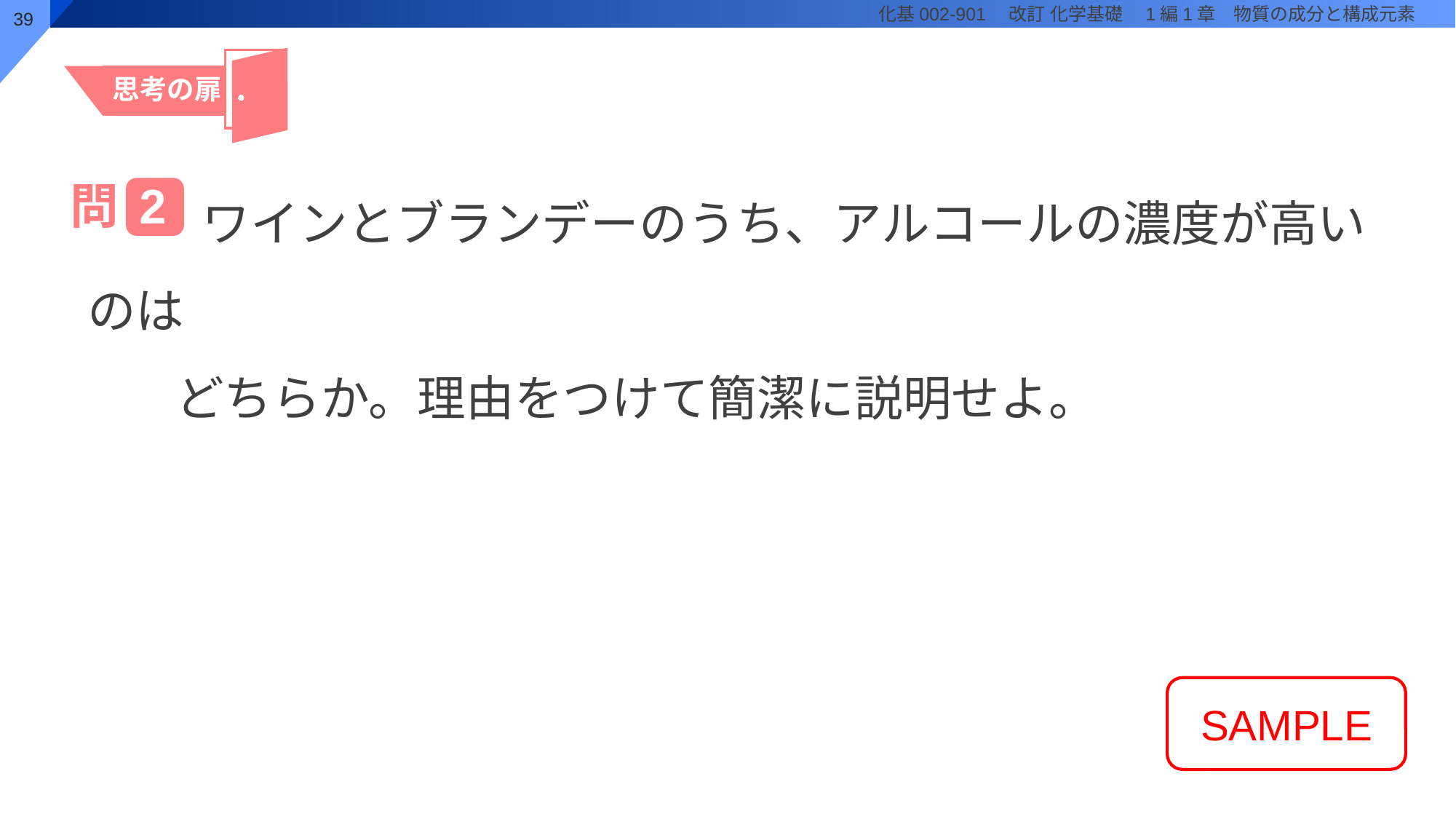

ワインとブランデーのうち、アルコールの濃度が高いのは
       どちらか。理由をつけて簡潔に説明せよ。

問
2

SAMPLE